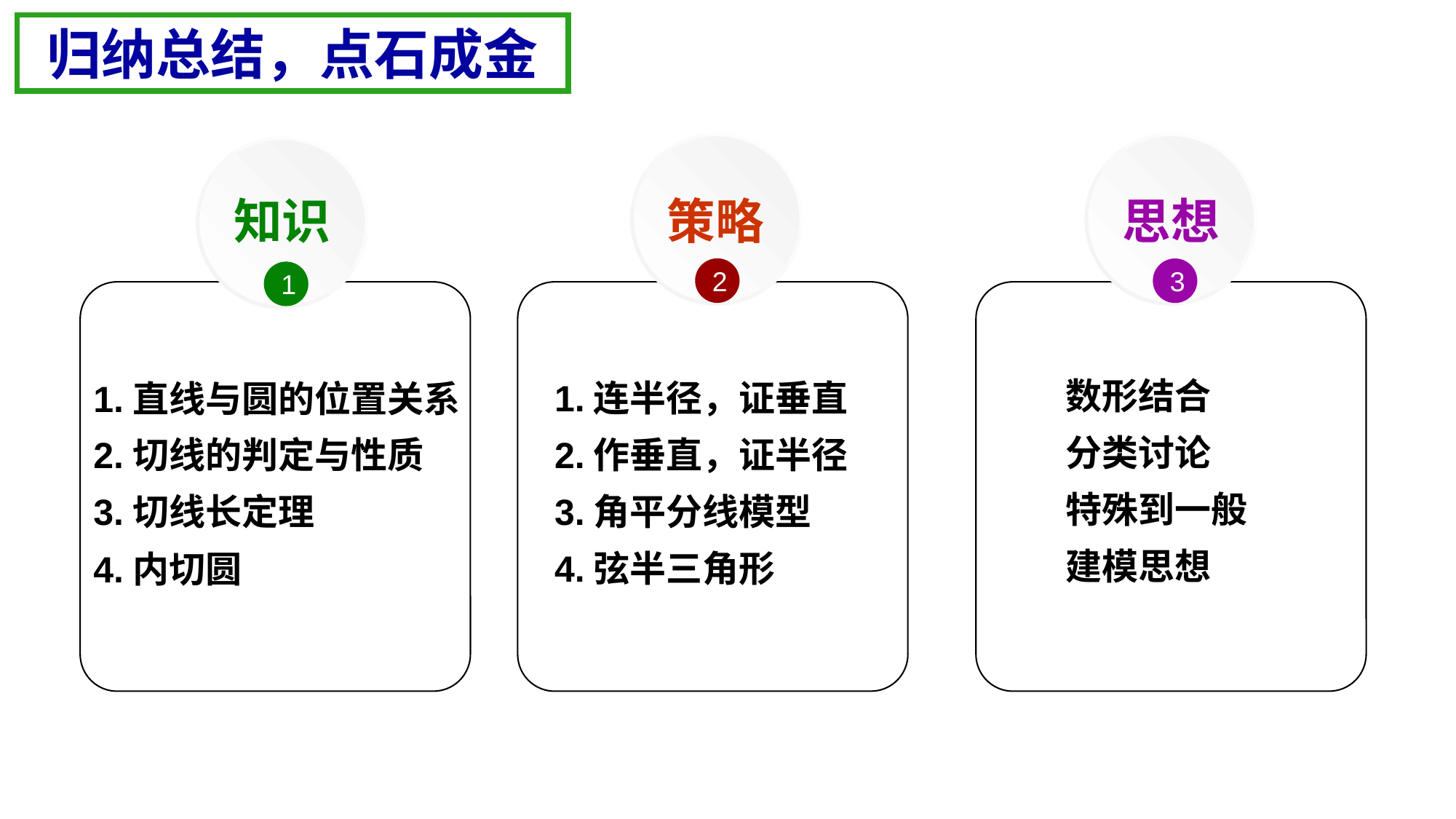

归纳总结，点石成金

思想
策略
知识
2
3
1

1.直线与圆的位置关系
2.切线的判定与性质
3.切线长定理
4.内切圆
数形结合
分类讨论
特殊到一般
建模思想

1.连半径，证垂直
2.作垂直，证半径
3.角平分线模型
4.弦半三角形